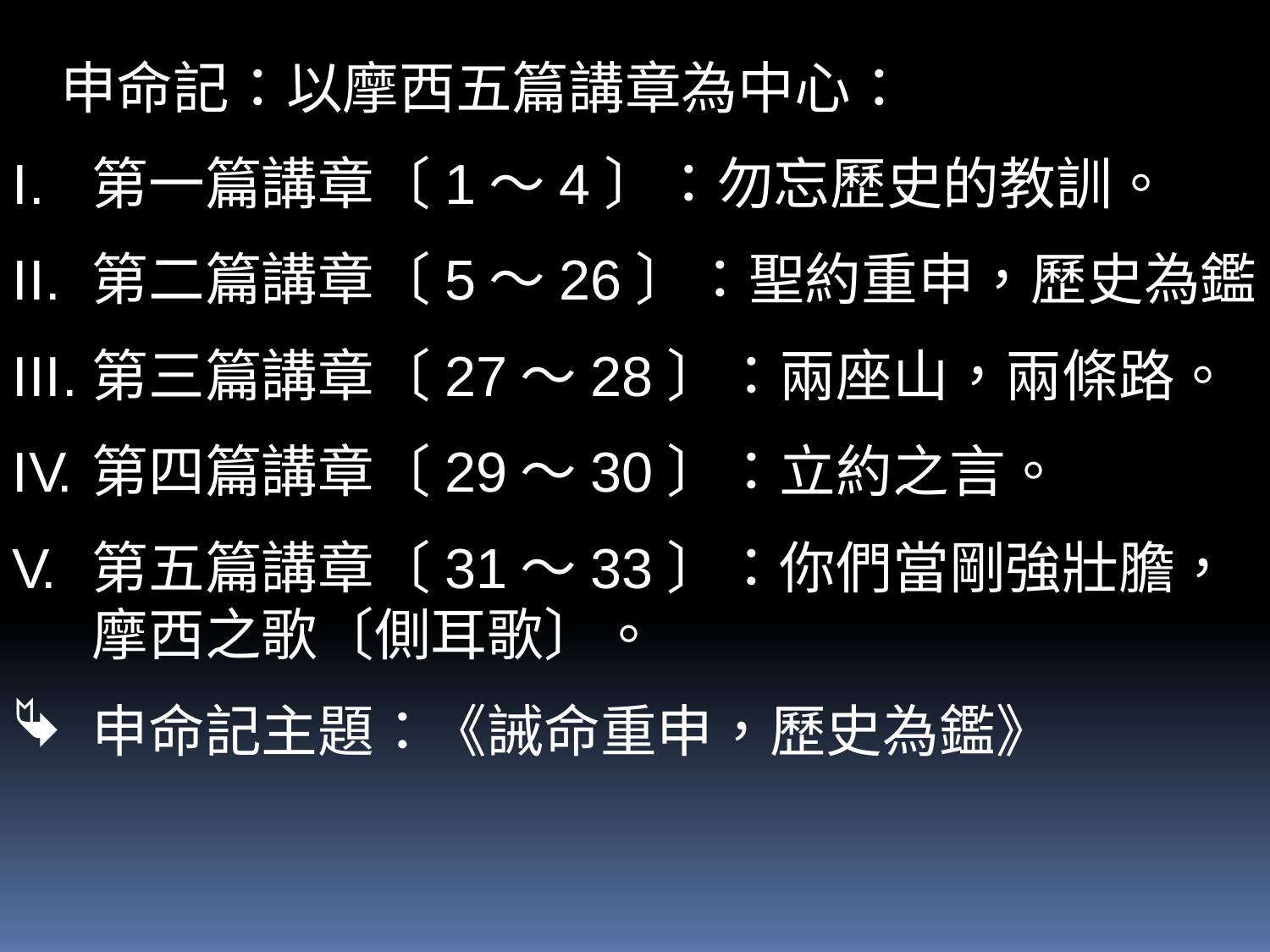

申命記：以摩西五篇講章為中心：
第一篇講章〔1～4〕：勿忘歷史的教訓。
第二篇講章〔5～26〕：聖約重申，歷史為鑑
第三篇講章〔27～28〕：兩座山，兩條路。
第四篇講章〔29～30〕：立約之言。
第五篇講章〔31～33〕：你們當剛強壯膽，摩西之歌〔側耳歌〕。
申命記主題：《誡命重申，歷史為鑑》